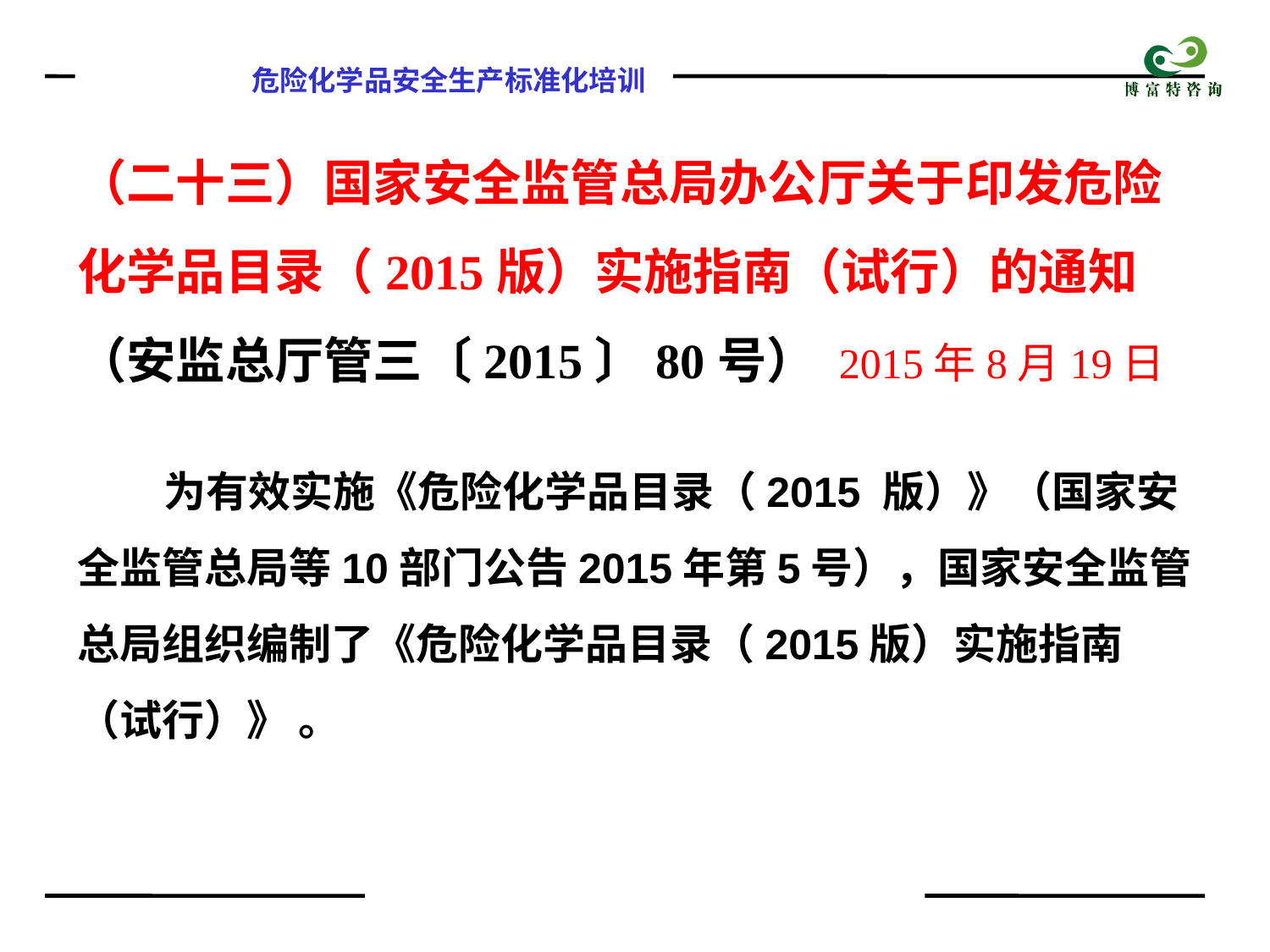

（二十三）国家安全监管总局办公厅关于印发危险化学品目录（2015版）实施指南（试行）的通知（安监总厅管三〔2015〕80号） 2015年8月19日

        为有效实施《危险化学品目录（2015 版）》（国家安全监管总局等10部门公告2015年第5号），国家安全监管总局组织编制了《危险化学品目录（2015版）实施指南（试行）》 。